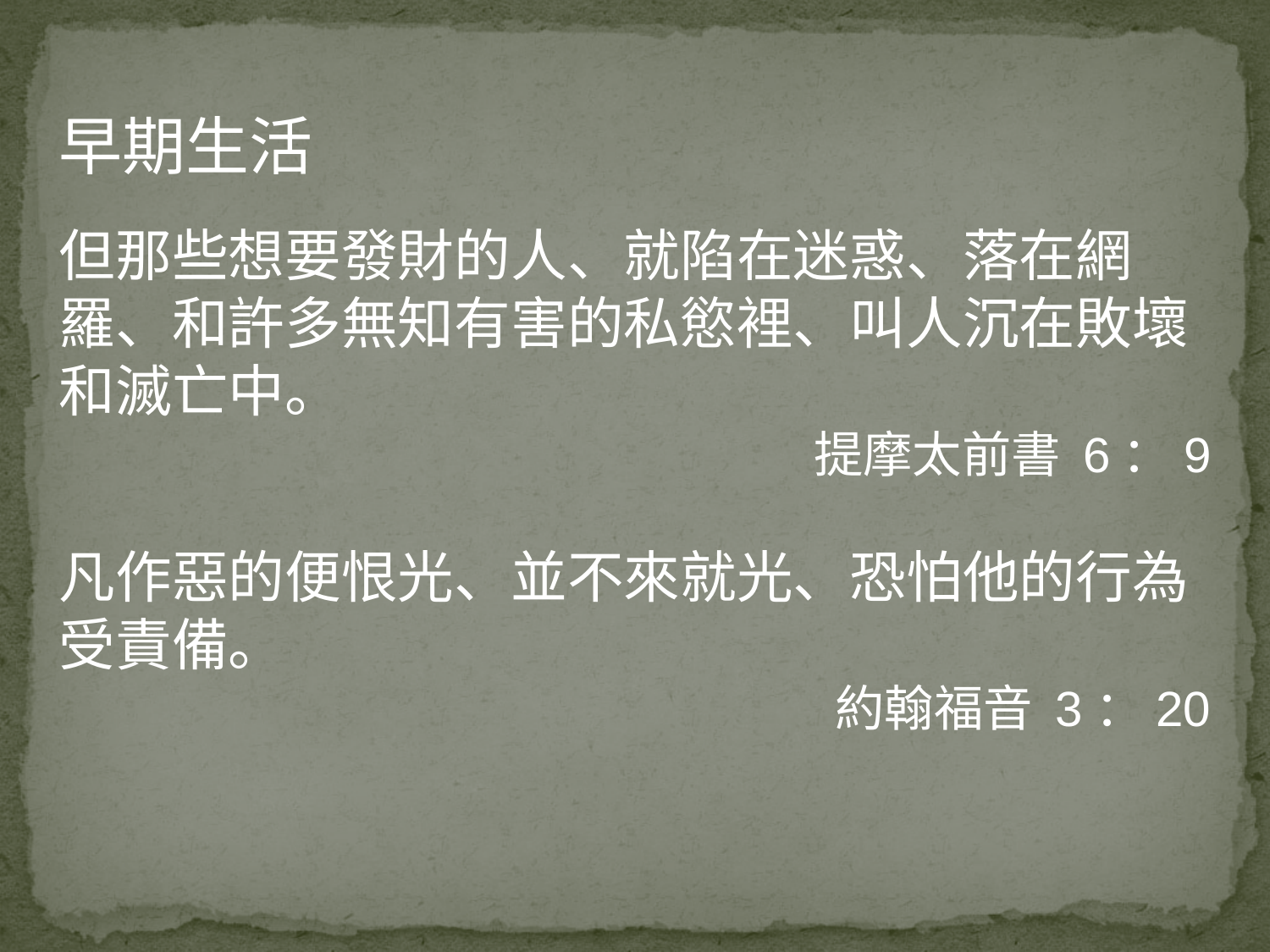

早期生活

但那些想要發財的人、就陷在迷惑、落在網羅、和許多無知有害的私慾裡、叫人沉在敗壞和滅亡中。
提摩太前書 6：9

凡作惡的便恨光、並不來就光、恐怕他的行為受責備。
約翰福音 3：20